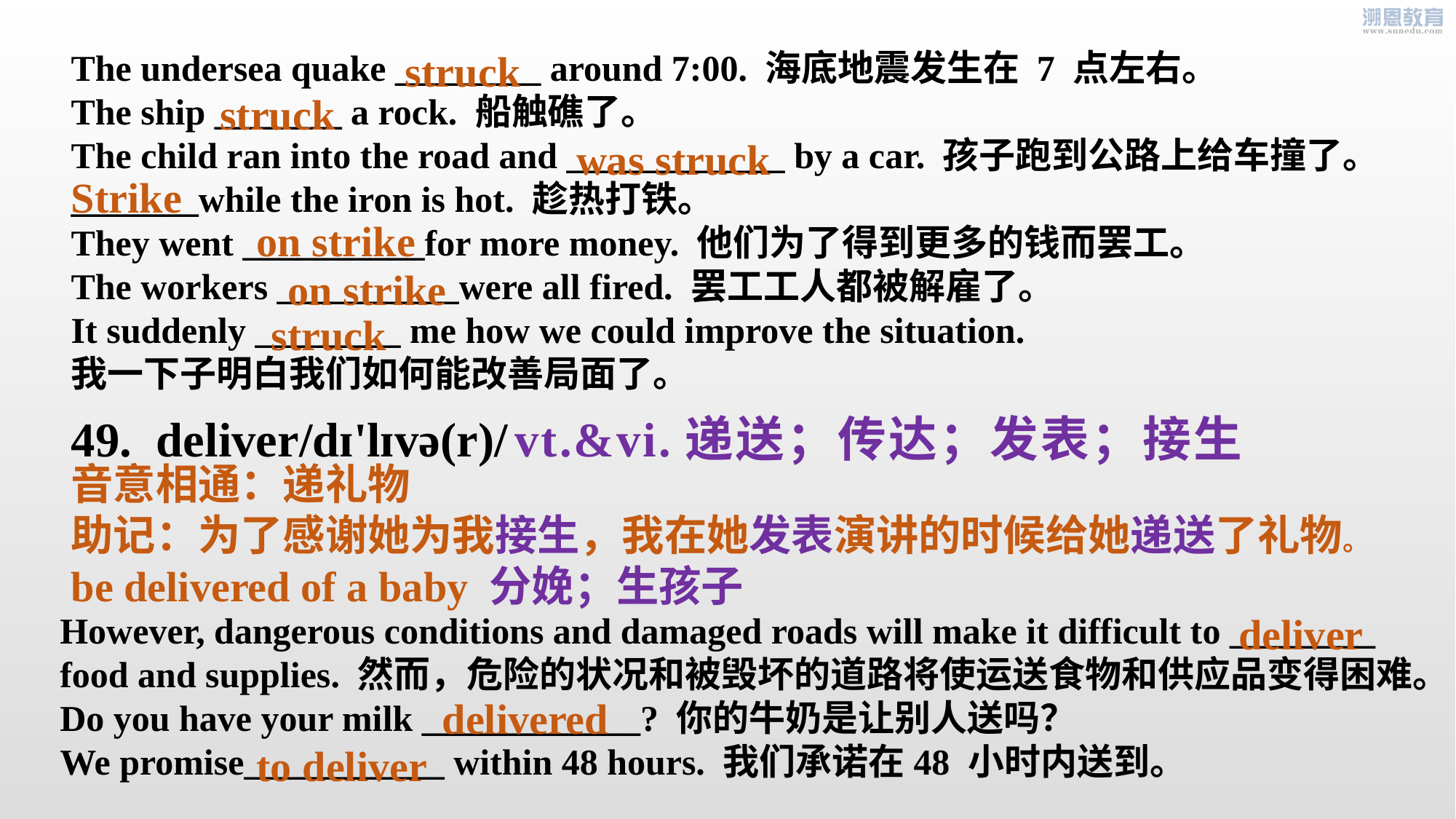

The undersea quake ________ around 7:00. 海底地震发生在 7 点左右。
The ship _______ a rock. 船触礁了。
The child ran into the road and ____________ by a car. 孩子跑到公路上给车撞了。
_______while the iron is hot. 趁热打铁。
They went __________for more money. 他们为了得到更多的钱而罢工。
The workers __________were all fired. 罢工工人都被解雇了。
It suddenly ________ me how we could improve the situation.
我一下子明白我们如何能改善局面了。
struck
struck
was struck
Strike
on strike
on strike
struck
49.  deliver/dɪ'lɪvə(r)/
vt.&vi.递送；传达；发表；接生
音意相通：递礼物
助记：为了感谢她为我接生，我在她发表演讲的时候给她递送了礼物。
be delivered of a baby 分娩；生孩子
However, dangerous conditions and damaged roads will make it difficult to ________ food and supplies. 然而，危险的状况和被毁坏的道路将使运送食物和供应品变得困难。
Do you have your milk ____________? 你的牛奶是让别人送吗？
We promise___________ within 48 hours. 我们承诺在48 小时内送到。

deliver
delivered
to deliver